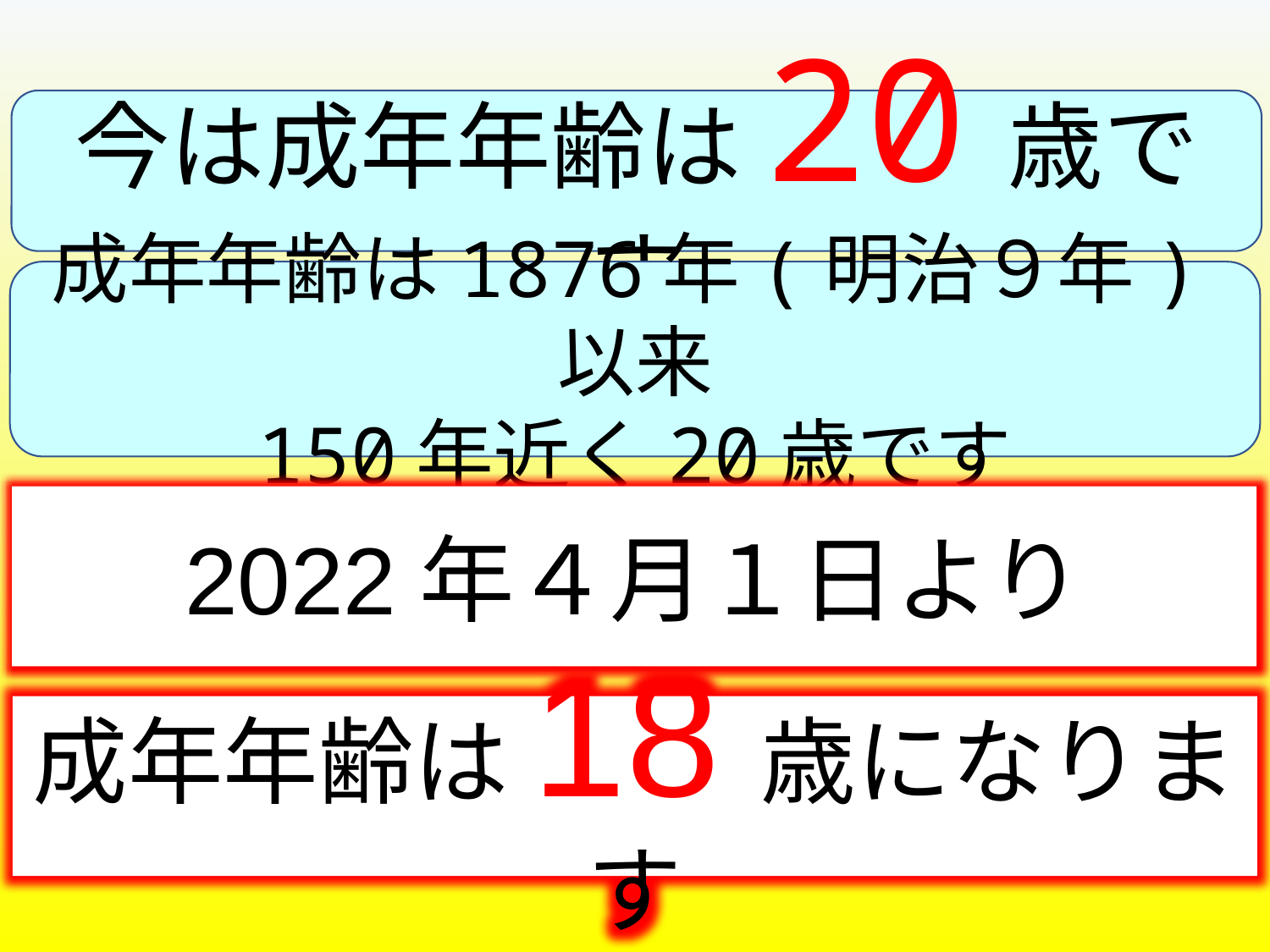

今は成年年齢は20歳です
成年年齢は1876年(明治９年)以来
150年近く20歳です
2022年４月１日より
成年年齢は18歳になります